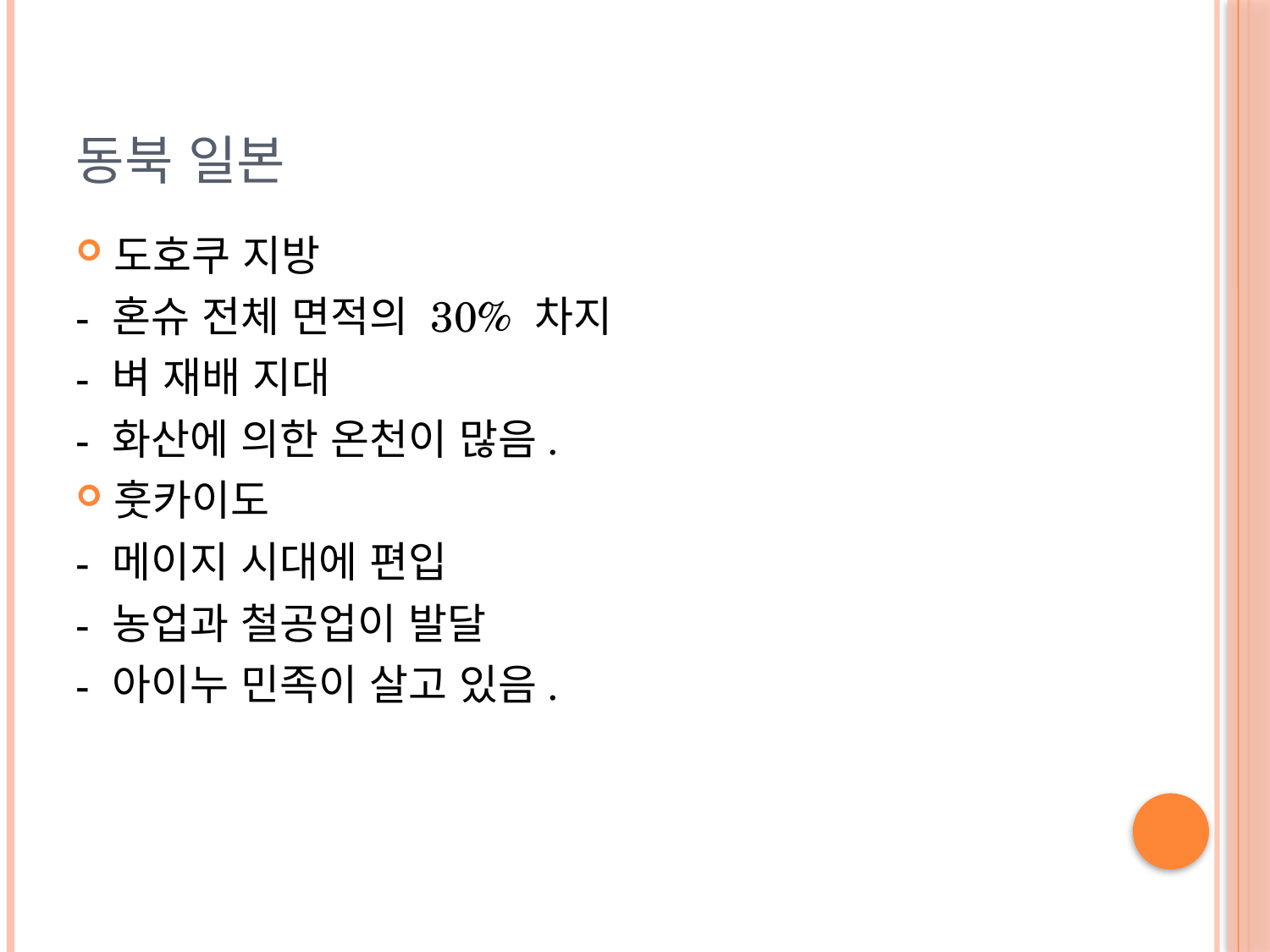

# 동북 일본
도호쿠 지방
- 혼슈 전체 면적의 30% 차지
- 벼 재배 지대
- 화산에 의한 온천이 많음.
훗카이도
- 메이지 시대에 편입
- 농업과 철공업이 발달
- 아이누 민족이 살고 있음.